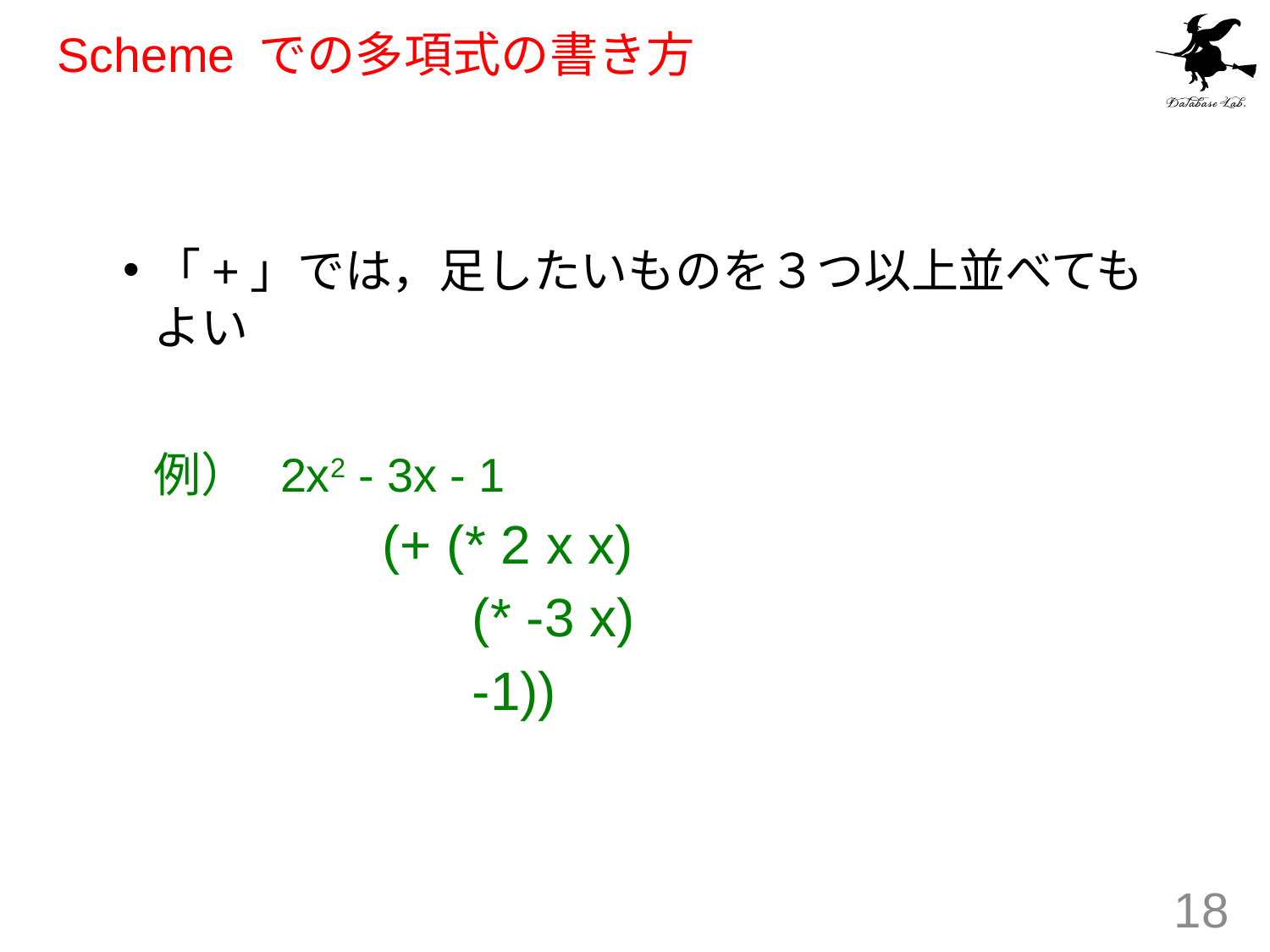

# Scheme での多項式の書き方

「+」では，足したいものを３つ以上並べてもよい

	例）  2x2 - 3x - 1
 (+ (* 2 x x)
       (* -3 x)
       -1))

18